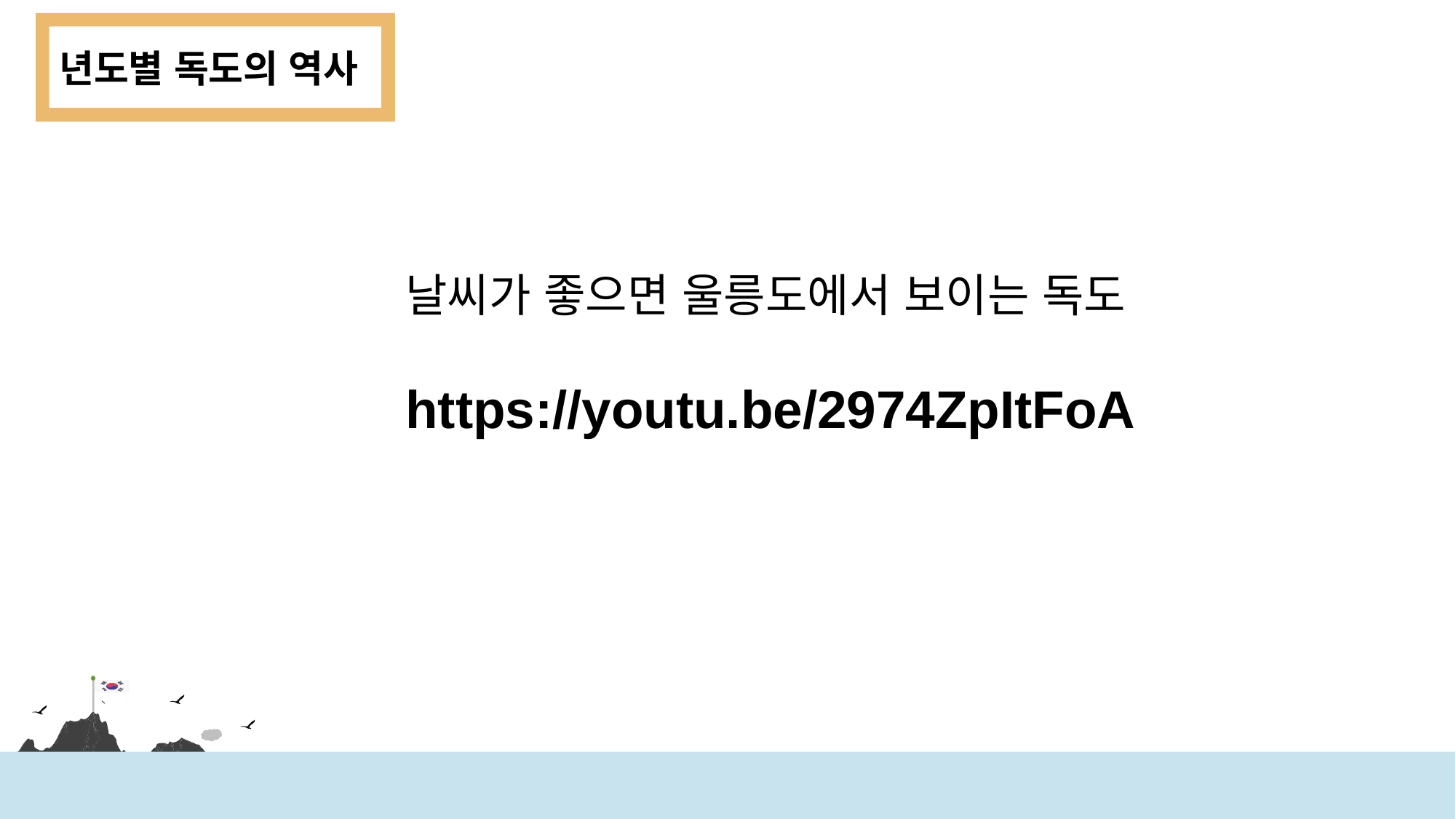

년도별 독도의 역사
날씨가 좋으면 울릉도에서 보이는 독도

https://youtu.be/2974ZpItFoA